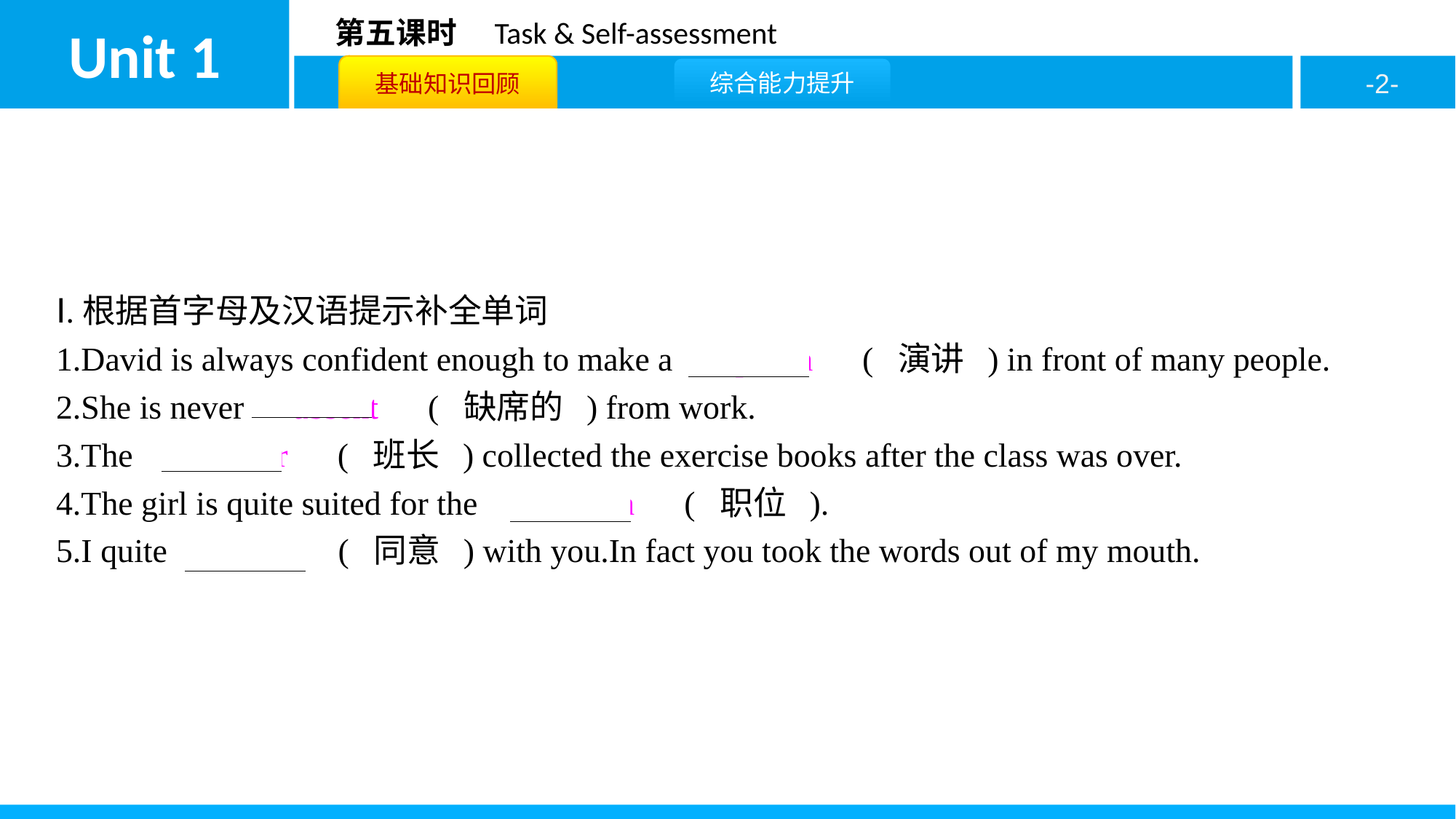

Ⅰ.根据首字母及汉语提示补全单词
1.David is always confident enough to make a　speech　(  演讲  ) in front of many people.
2.She is never　absent　(  缺席的  ) from work.
3.The　monitor　(  班长  ) collected the exercise books after the class was over.
4.The girl is quite suited for the　position　(  职位  ).
5.I quite　agree　(  同意  ) with you.In fact you took the words out of my mouth.